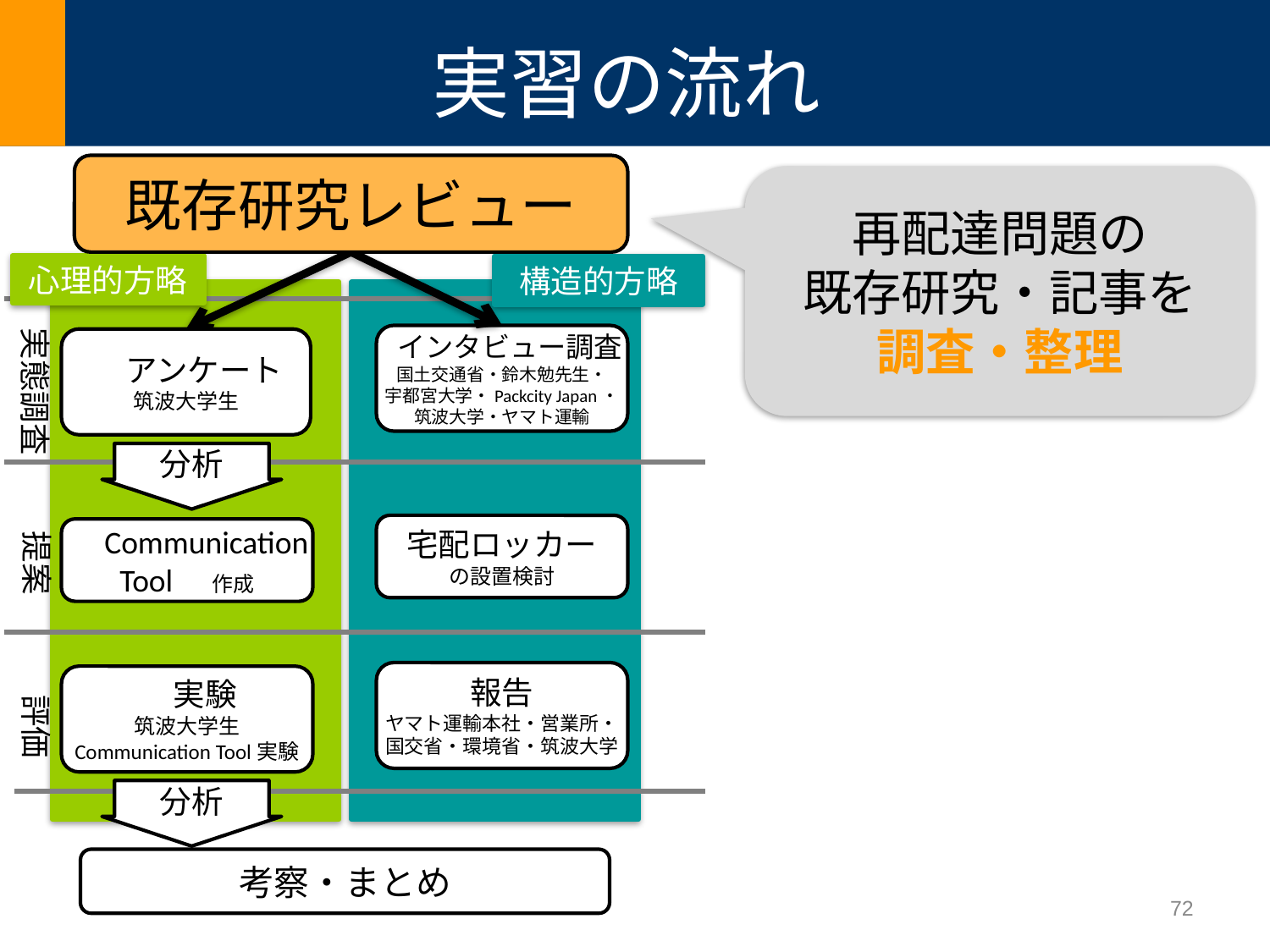

# 実習の流れ
既存研究レビュー
心理的方略
構造的方略

実態調査
インタビュー調査
国土交通省・鈴木勉先生・
宇都宮大学・Packcity Japan・
筑波大学・ヤマト運輸
宅配ロッカー
の設置検討
報告
ヤマト運輸本社・営業所・国交省・環境省・筑波大学
    アンケート
筑波大学生
分析
Communication
Tool　作成
    実験
筑波大学生
Communication Tool実験
分析
提案
評価
考察・まとめ
再配達問題の
既存研究・記事を
調査・整理
72